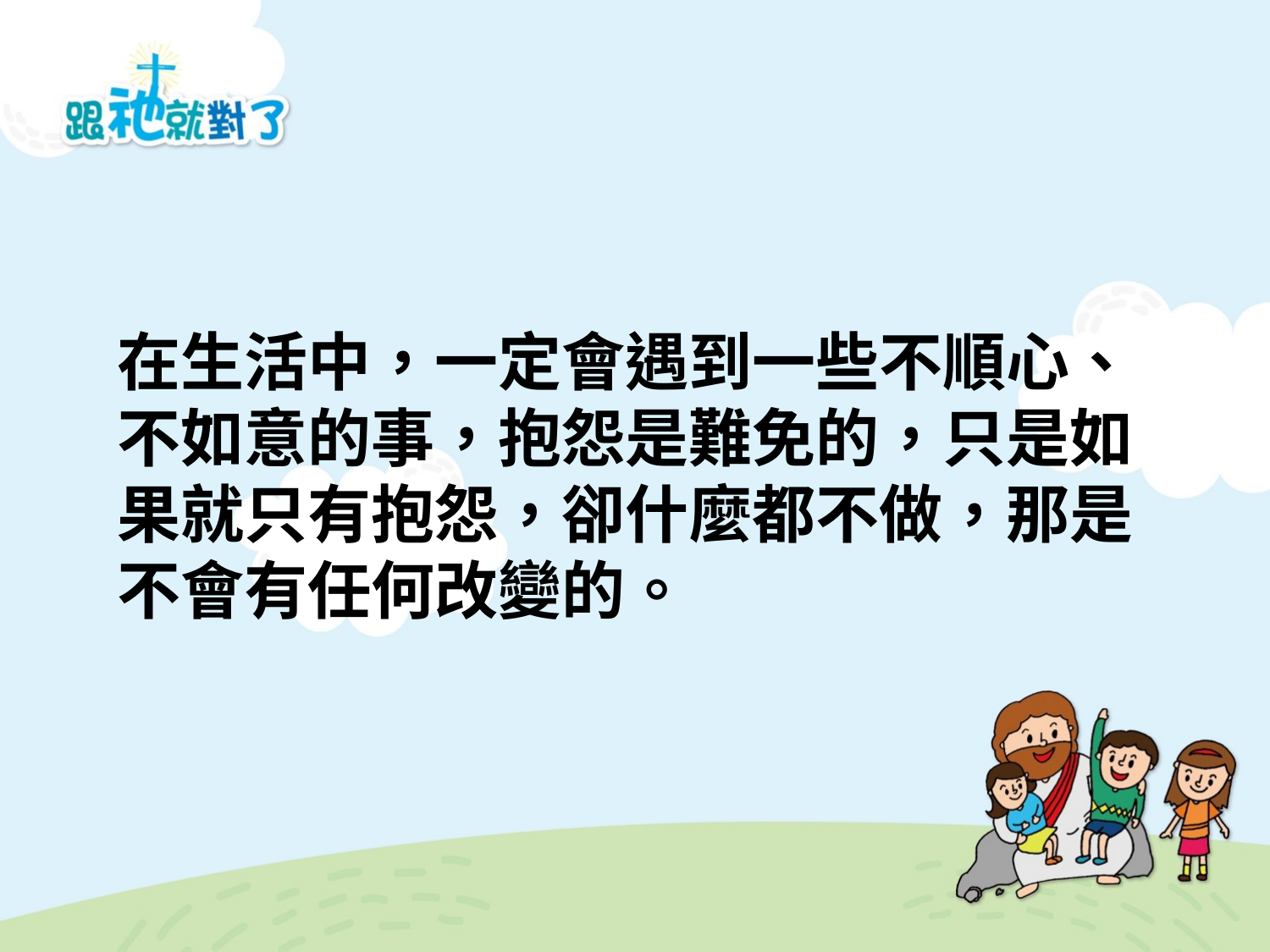

在生活中，一定會遇到一些不順心、不如意的事，抱怨是難免的，只是如果就只有抱怨，卻什麼都不做，那是不會有任何改變的。